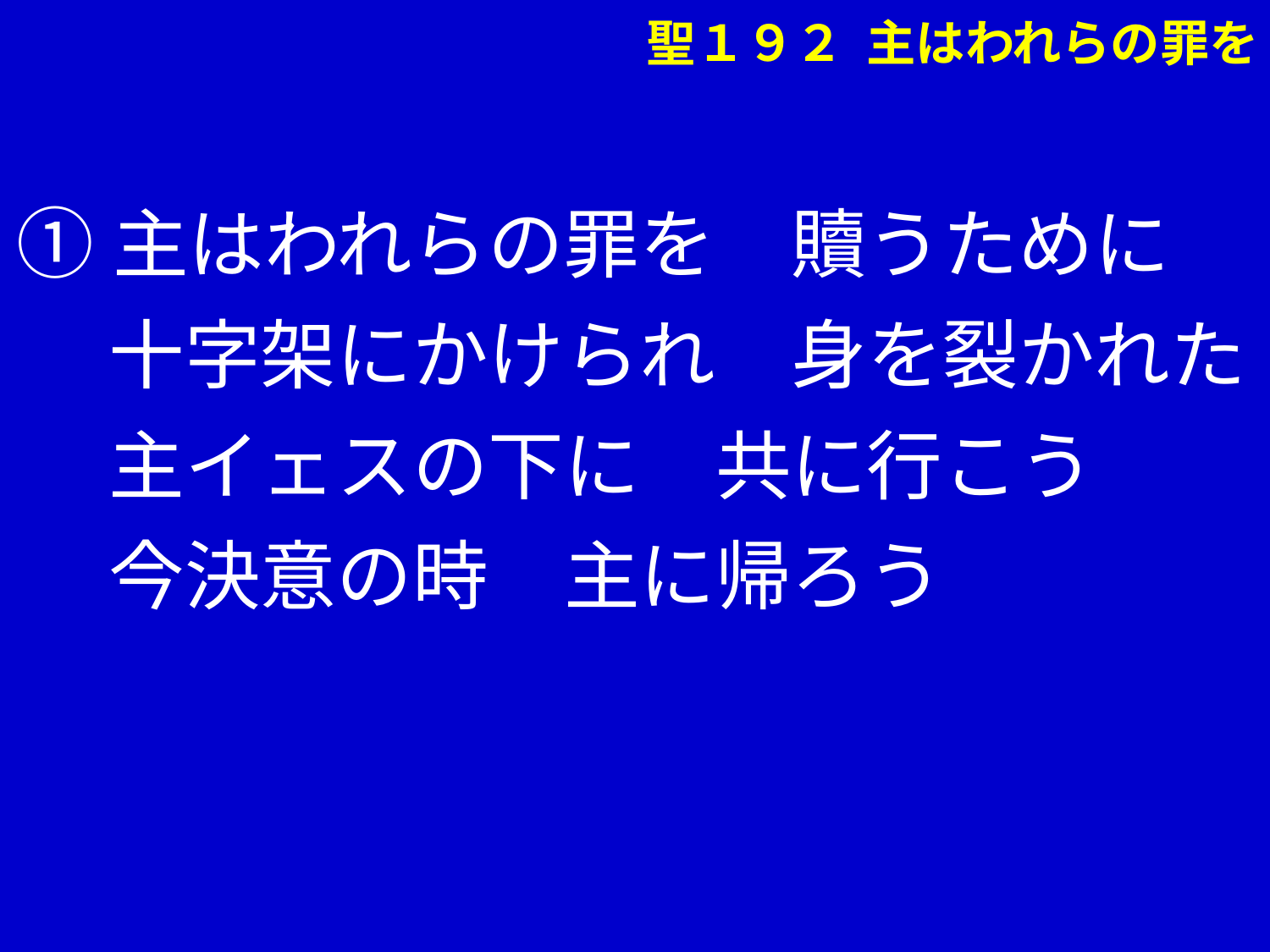

聖１９２  主はわれらの罪を

①主はわれらの罪を　贖うために
　 十字架にかけられ　身を裂かれた
　 主イェスの下に　共に行こう
　 今決意の時　主に帰ろう